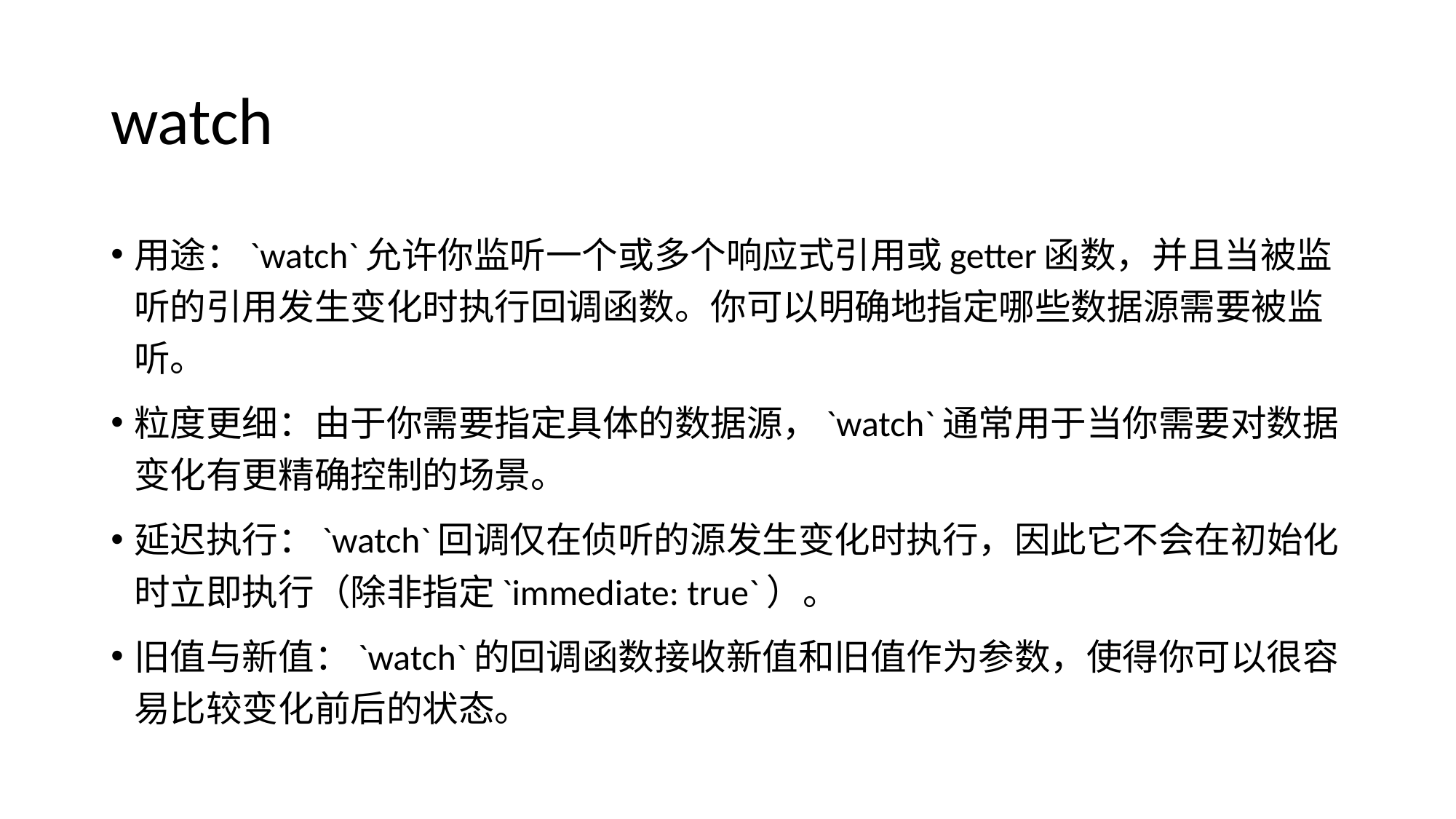

# watch
用途：`watch`允许你监听一个或多个响应式引用或getter函数，并且当被监听的引用发生变化时执行回调函数。你可以明确地指定哪些数据源需要被监听。
粒度更细：由于你需要指定具体的数据源，`watch`通常用于当你需要对数据变化有更精确控制的场景。
延迟执行：`watch`回调仅在侦听的源发生变化时执行，因此它不会在初始化时立即执行（除非指定`immediate: true`）。
旧值与新值：`watch`的回调函数接收新值和旧值作为参数，使得你可以很容易比较变化前后的状态。